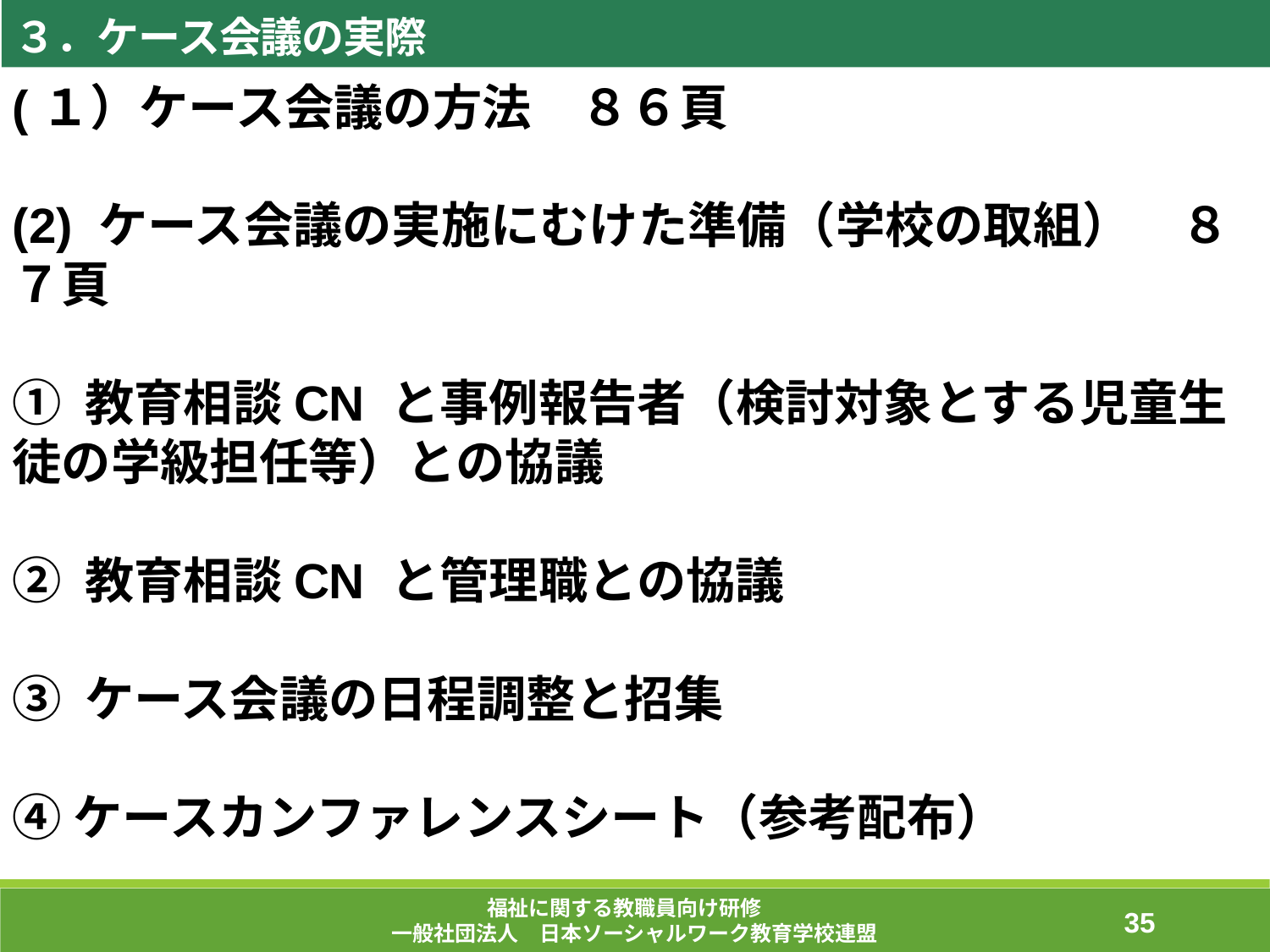

３．ケース会議の実際
(１）ケース会議の方法　８６頁

(2) ケース会議の実施にむけた準備（学校の取組）　８７頁

① 教育相談CN と事例報告者（検討対象とする児童生徒の学級担任等）との協議

② 教育相談CN と管理職との協議

③ ケース会議の日程調整と招集

④ケースカンファレンスシート（参考配布）
福祉に関する教職員向け研修
一般社団法人　日本ソーシャルワーク教育学校連盟
35